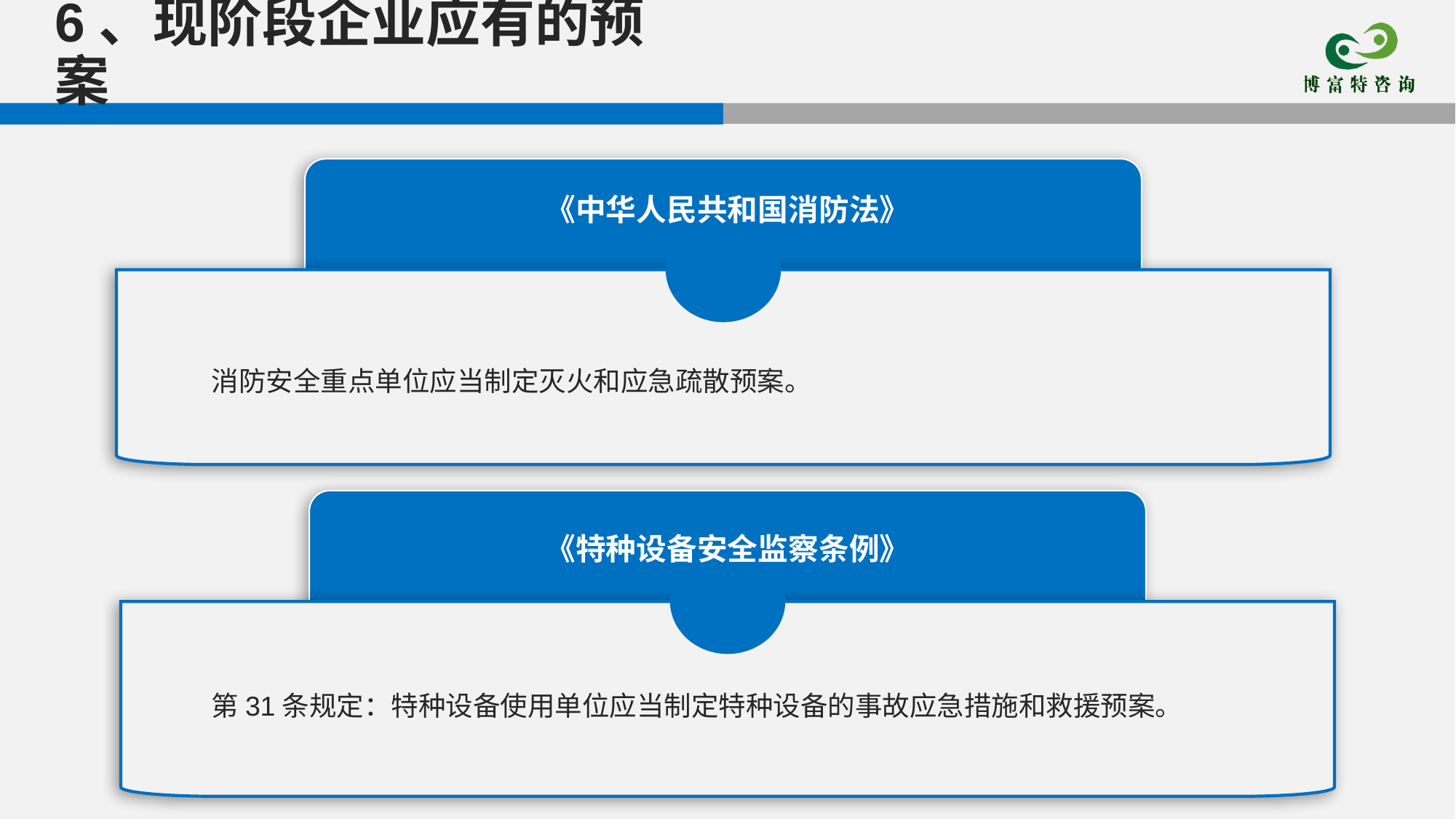

6、现阶段企业应有的预案

《中华人民共和国消防法》
消防安全重点单位应当制定灭火和应急疏散预案。

《特种设备安全监察条例》
第31条规定：特种设备使用单位应当制定特种设备的事故应急措施和救援预案。